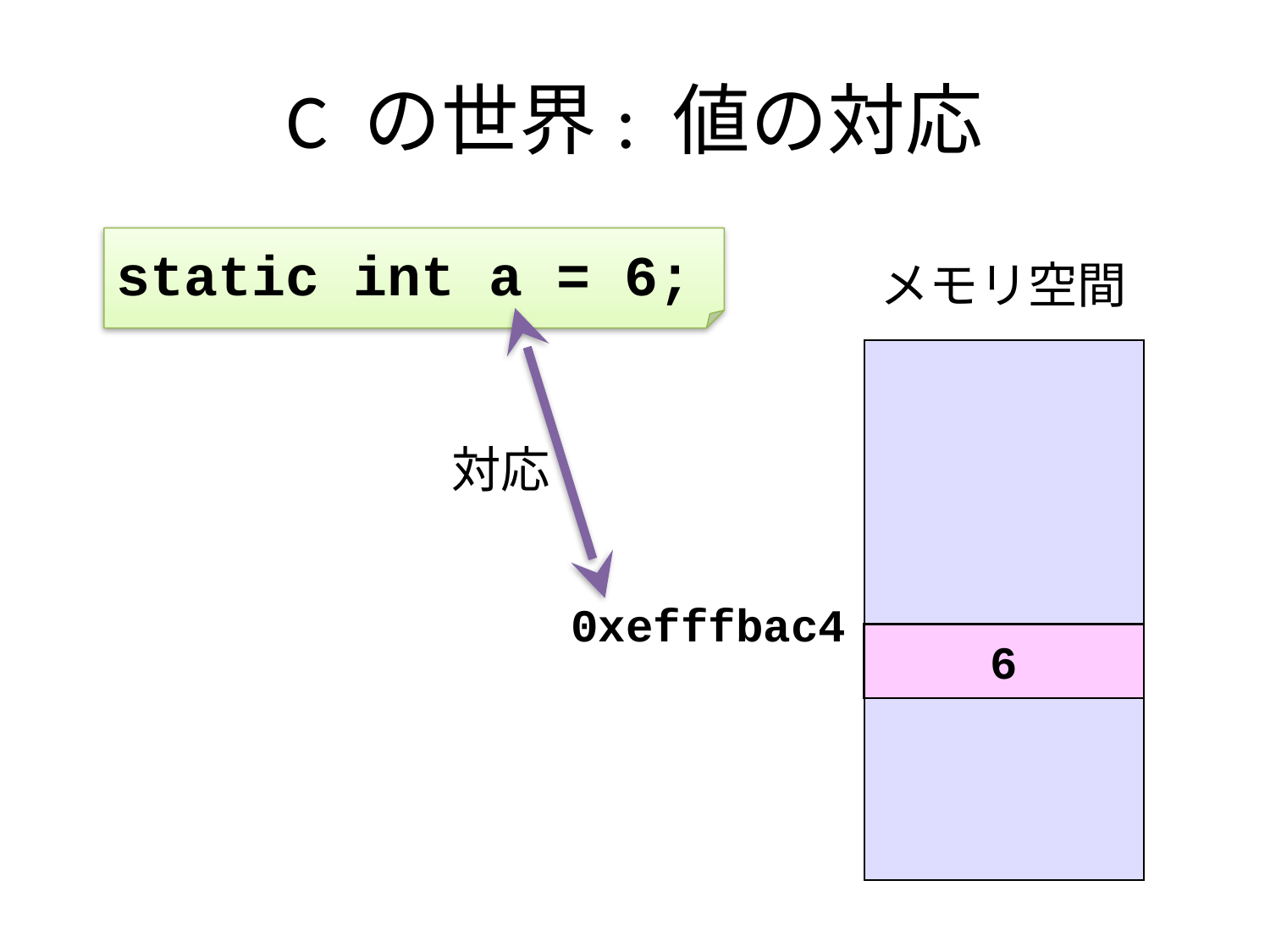

# C の世界: 値の対応

static int a = 6;
メモリ空間

対応
0xefffbac4
6